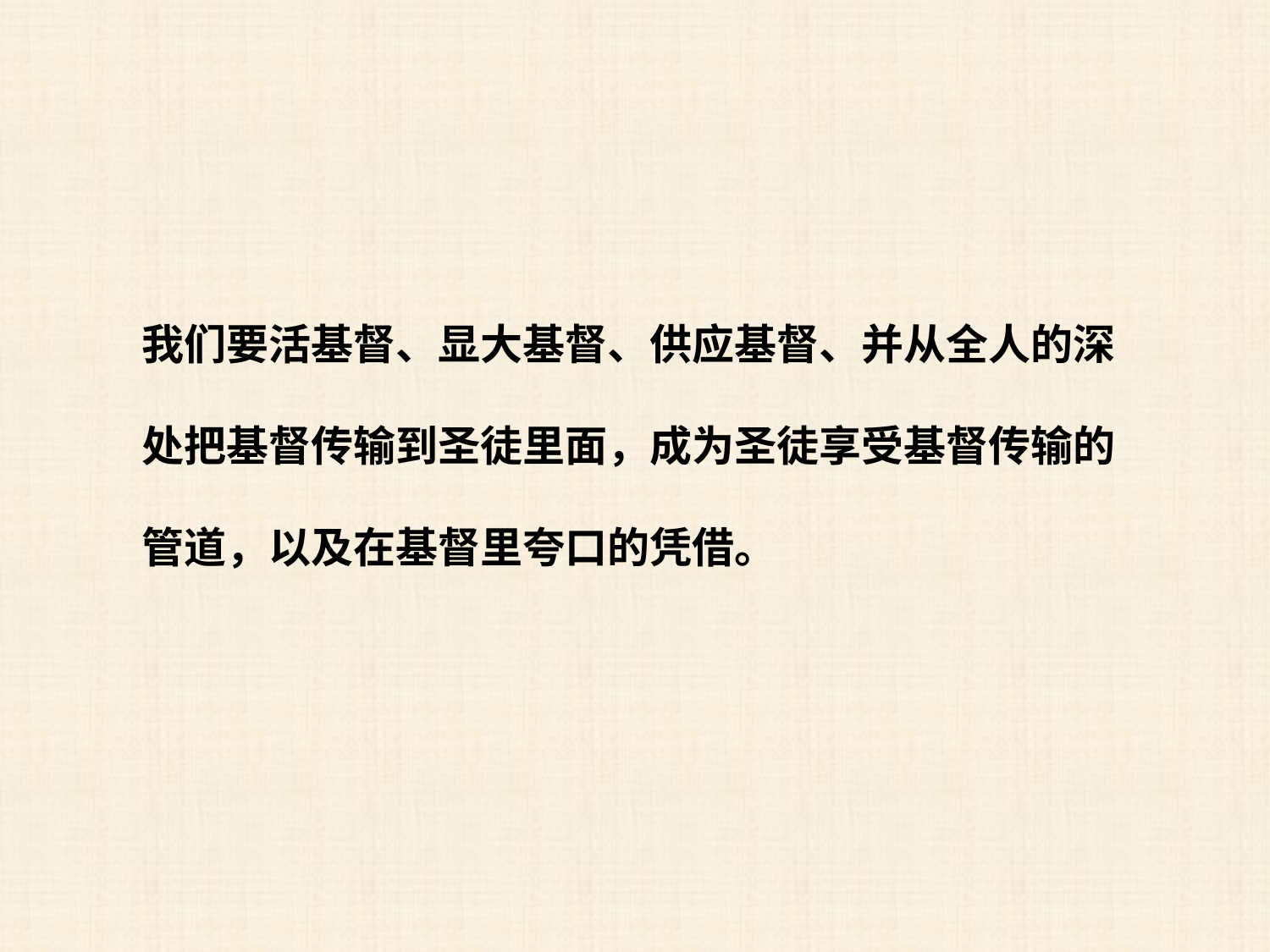

我们要活基督、显大基督、供应基督、并从全人的深处把基督传输到圣徒里面，成为圣徒享受基督传输的管道，以及在基督里夸口的凭借。